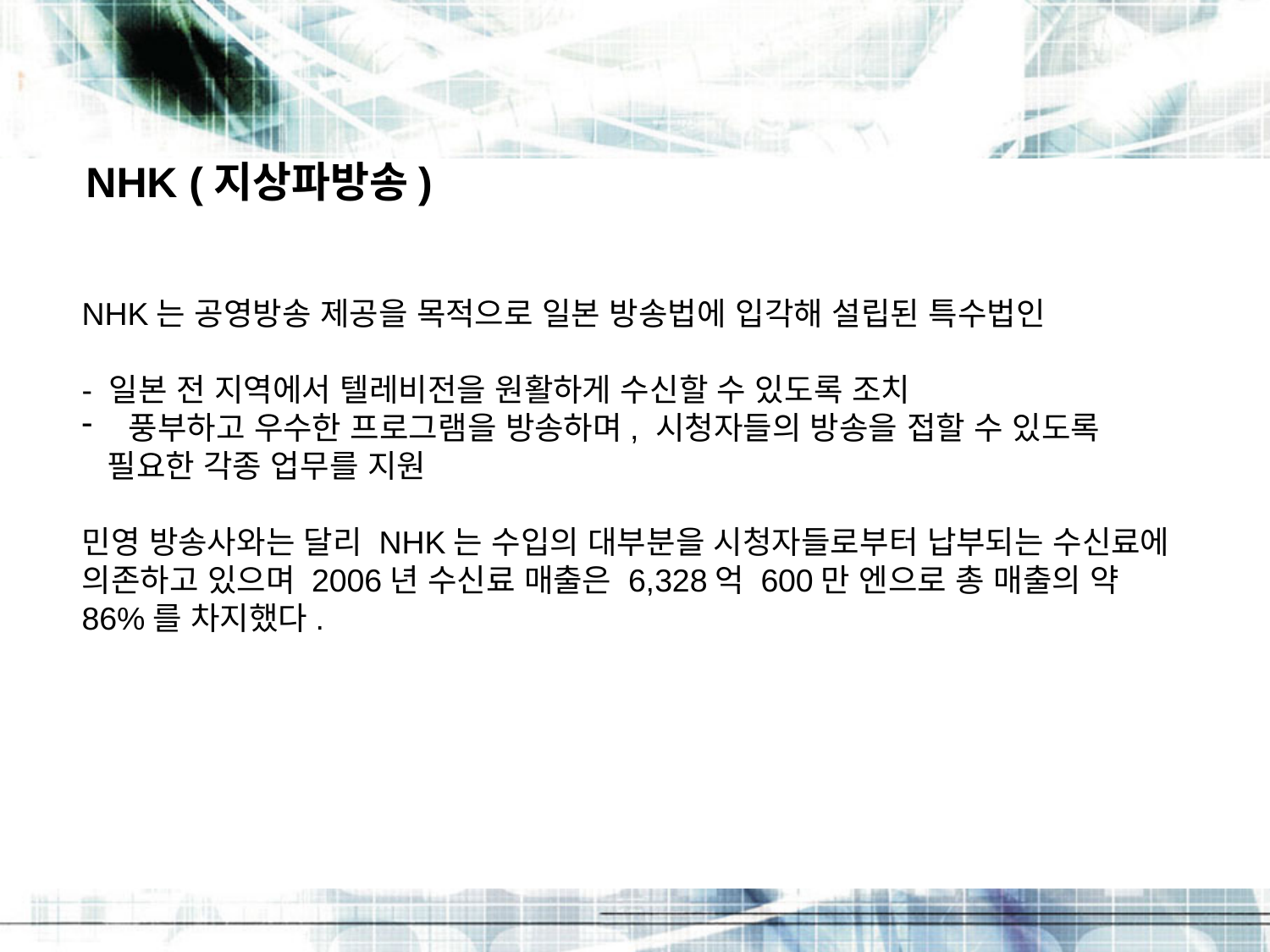

NHK (지상파방송)
NHK는 공영방송 제공을 목적으로 일본 방송법에 입각해 설립된 특수법인

- 일본 전 지역에서 텔레비전을 원활하게 수신할 수 있도록 조치
 풍부하고 우수한 프로그램을 방송하며, 시청자들의 방송을 접할 수 있도록
  필요한 각종 업무를 지원

민영 방송사와는 달리 NHK는 수입의 대부분을 시청자들로부터 납부되는 수신료에 의존하고 있으며 2006년 수신료 매출은 6,328억 600만 엔으로 총 매출의 약 86%를 차지했다.